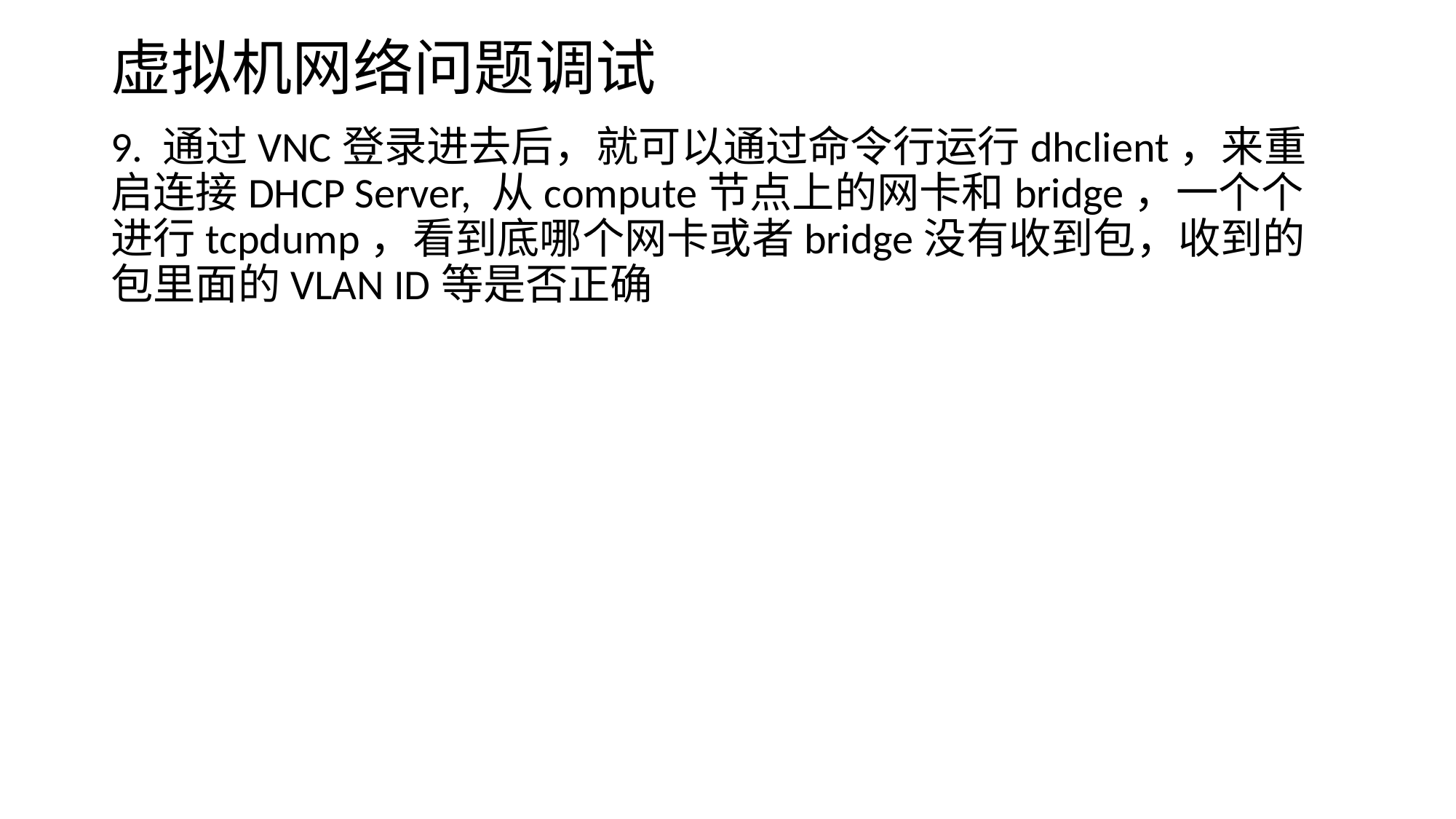

# 虚拟机网络问题调试
9. 通过VNC登录进去后，就可以通过命令行运行dhclient，来重启连接DHCP Server, 从compute节点上的网卡和bridge，一个个进行tcpdump，看到底哪个网卡或者bridge没有收到包，收到的包里面的VLAN ID等是否正确